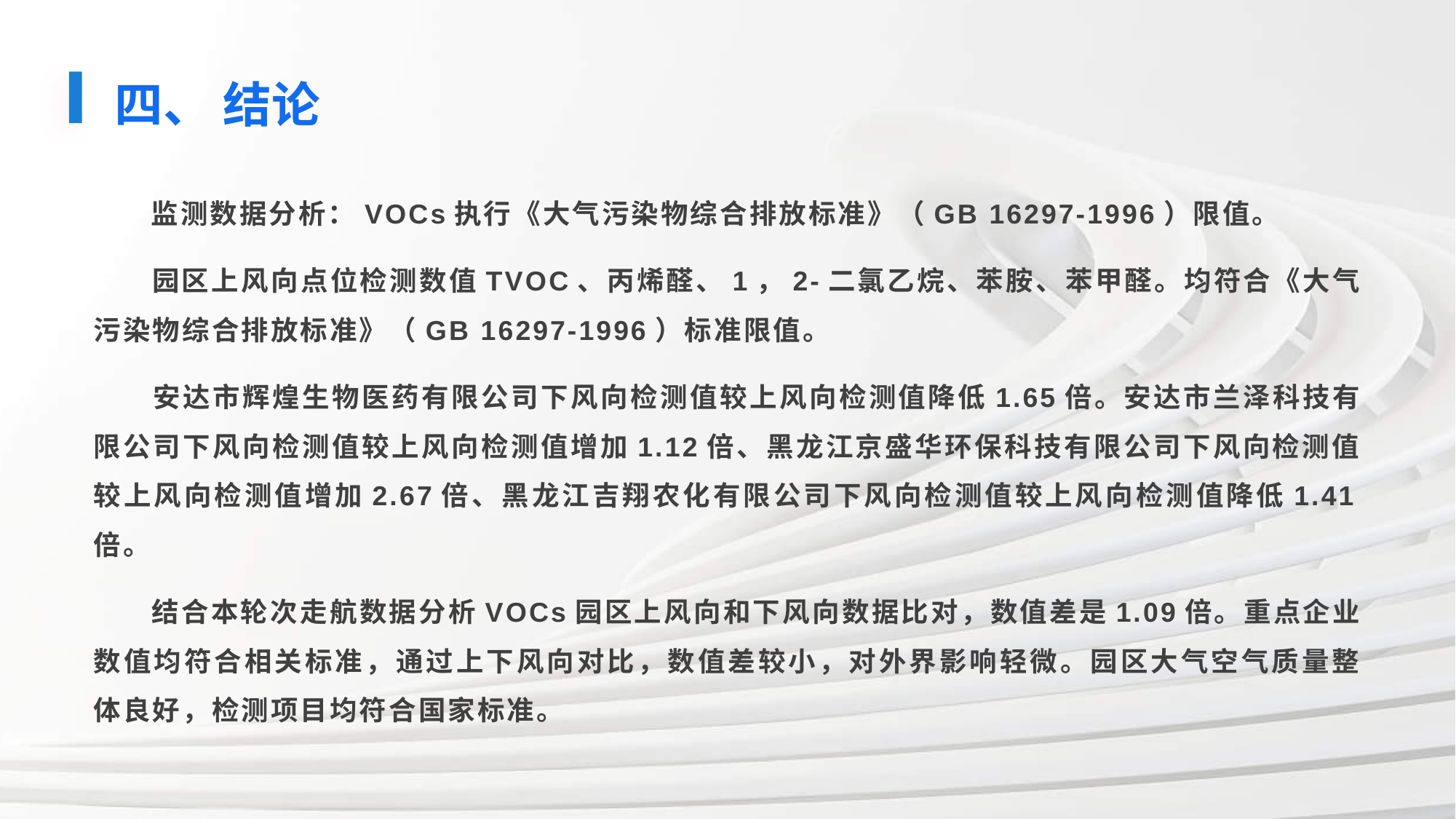

四、 结论
      监测数据分析：VOCs执行《大气污染物综合排放标准》（GB 16297-1996）限值。
      园区上风向点位检测数值TVOC、丙烯醛、1，2-二氯乙烷、苯胺、苯甲醛。均符合《大气污染物综合排放标准》（GB 16297-1996）标准限值。
      安达市辉煌生物医药有限公司下风向检测值较上风向检测值降低1.65倍。安达市兰泽科技有限公司下风向检测值较上风向检测值增加1.12倍、黑龙江京盛华环保科技有限公司下风向检测值较上风向检测值增加2.67倍、黑龙江吉翔农化有限公司下风向检测值较上风向检测值降低1.41倍。
      结合本轮次走航数据分析VOCs园区上风向和下风向数据比对，数值差是1.09倍。重点企业数值均符合相关标准，通过上下风向对比，数值差较小，对外界影响轻微。园区大气空气质量整体良好，检测项目均符合国家标准。